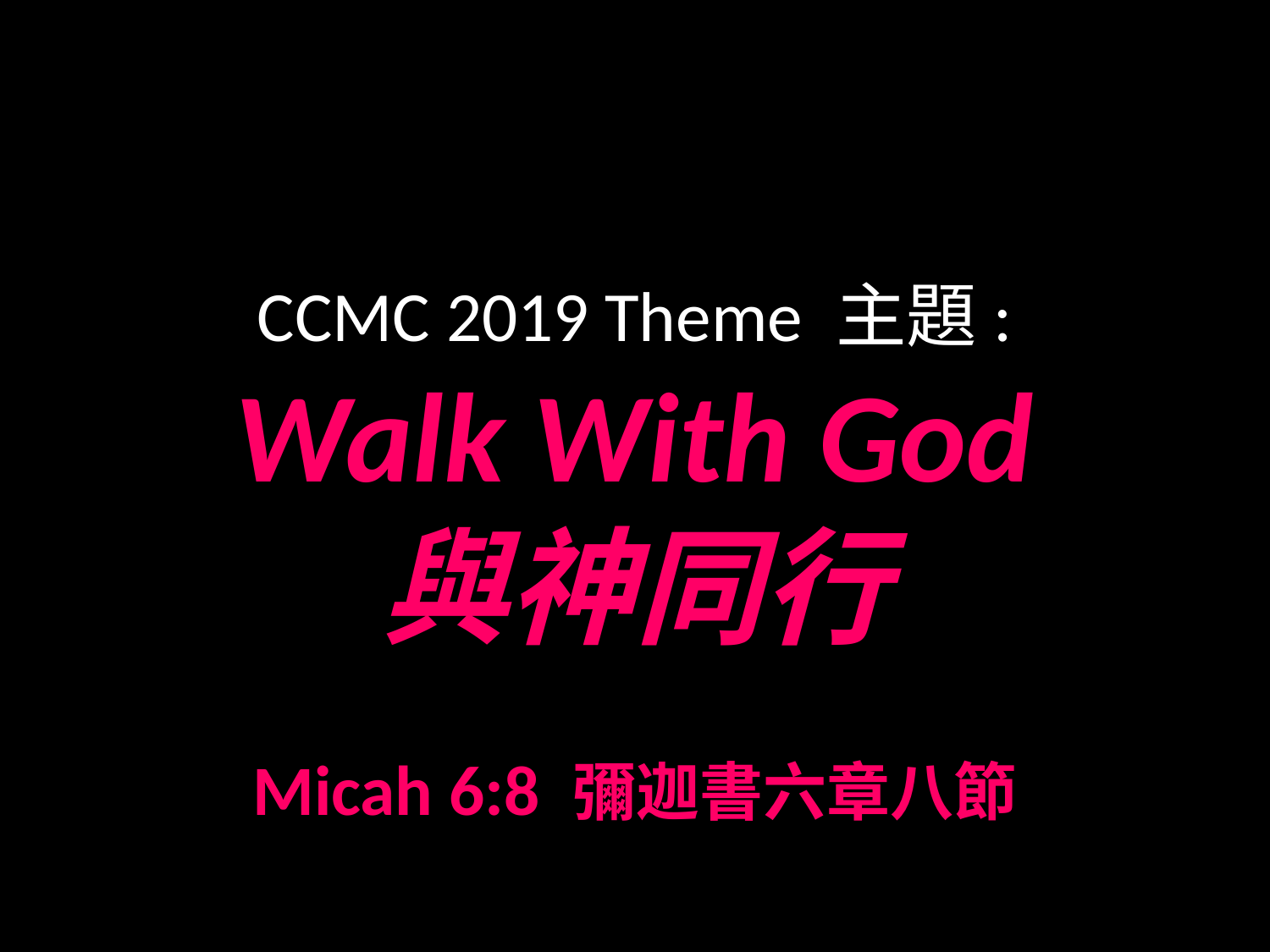

CCMC 2019 Theme 主題:
Walk With God
與神同行

Micah 6:8 彌迦書六章八節